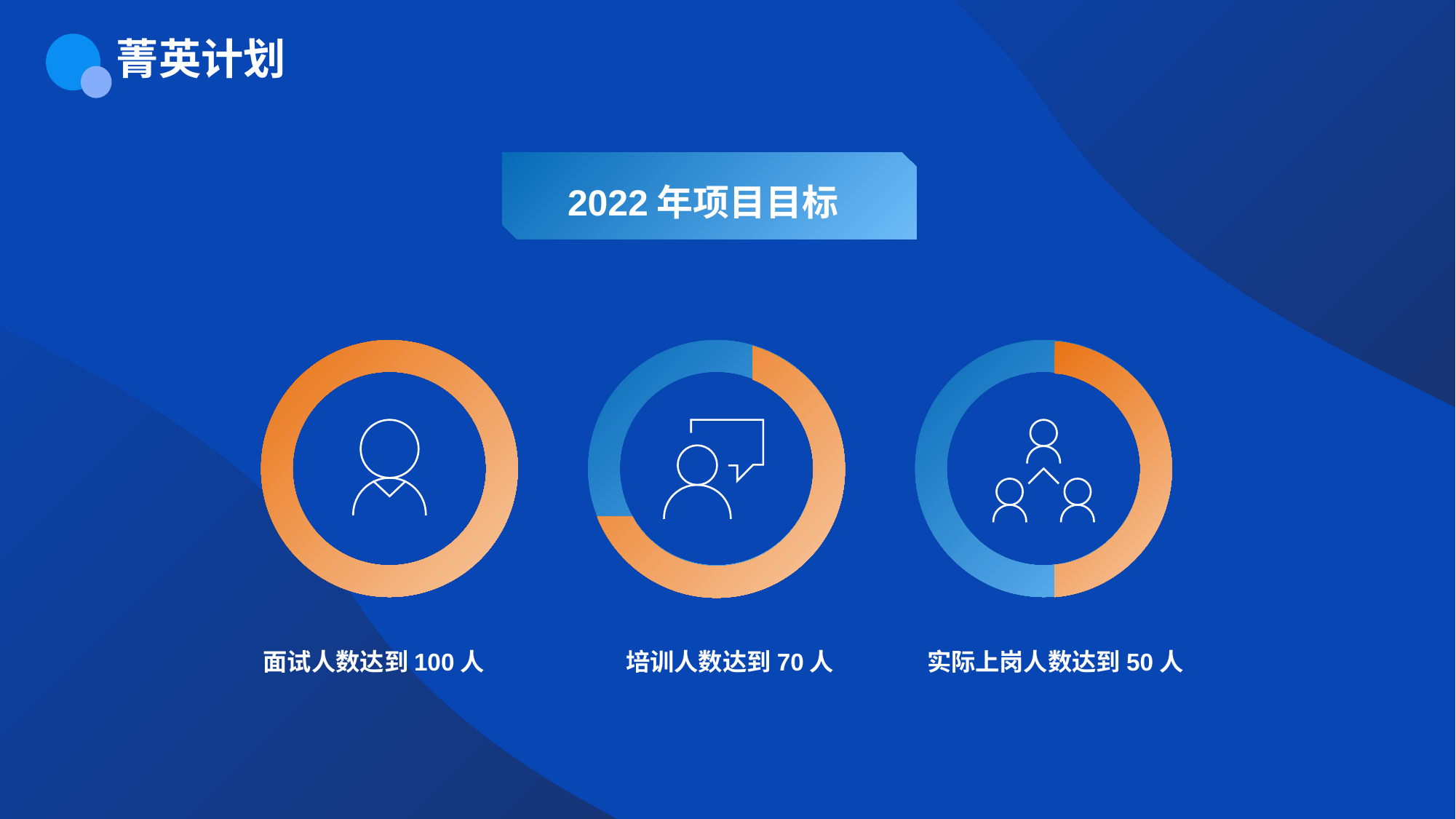

菁英计划

2022年项目目标

面试人数达到100人
培训人数达到70人
实际上岗人数达到50人